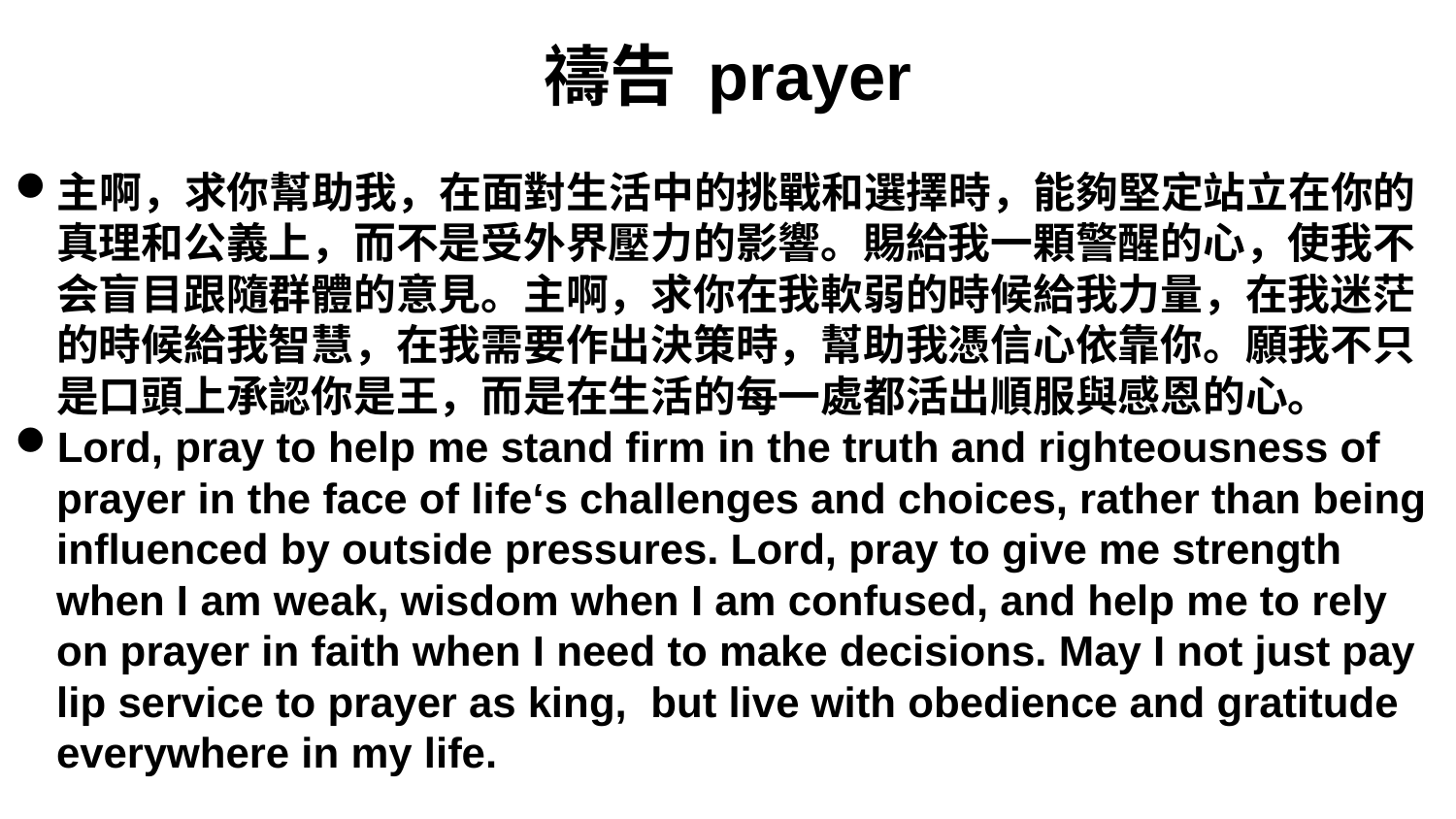

# 禱告 prayer
主啊，求你幫助我，在面對生活中的挑戰和選擇時，能夠堅定站立在你的真理和公義上，而不是受外界壓力的影響。賜給我一顆警醒的心，使我不会盲目跟隨群體的意見。主啊，求你在我軟弱的時候給我力量，在我迷茫的時候給我智慧，在我需要作出決策時，幫助我憑信心依靠你。願我不只是口頭上承認你是王，而是在生活的每一處都活出順服與感恩的心。
Lord, pray to help me stand firm in the truth and righteousness of prayer in the face of life‘s challenges and choices, rather than being influenced by outside pressures. Lord, pray to give me strength when I am weak, wisdom when I am confused, and help me to rely on prayer in faith when I need to make decisions. May I not just pay lip service to prayer as king,  but live with obedience and gratitude everywhere in my life.